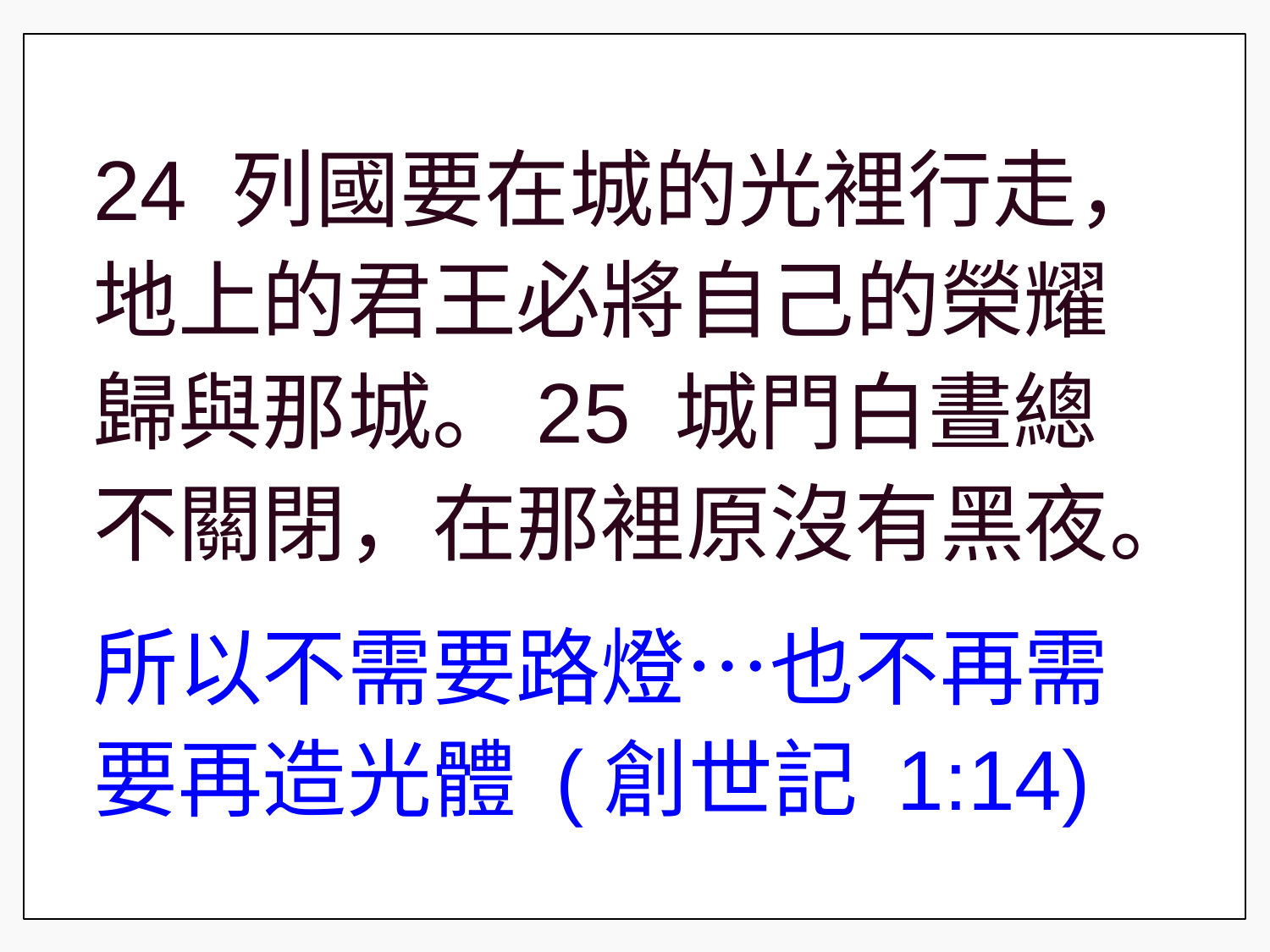

24 列國要在城的光裡行走，地上的君王必將自己的榮耀歸與那城。25 城門白晝總不關閉，在那裡原沒有黑夜。
所以不需要路燈…也不再需要再造光體 (創世記 1:14)